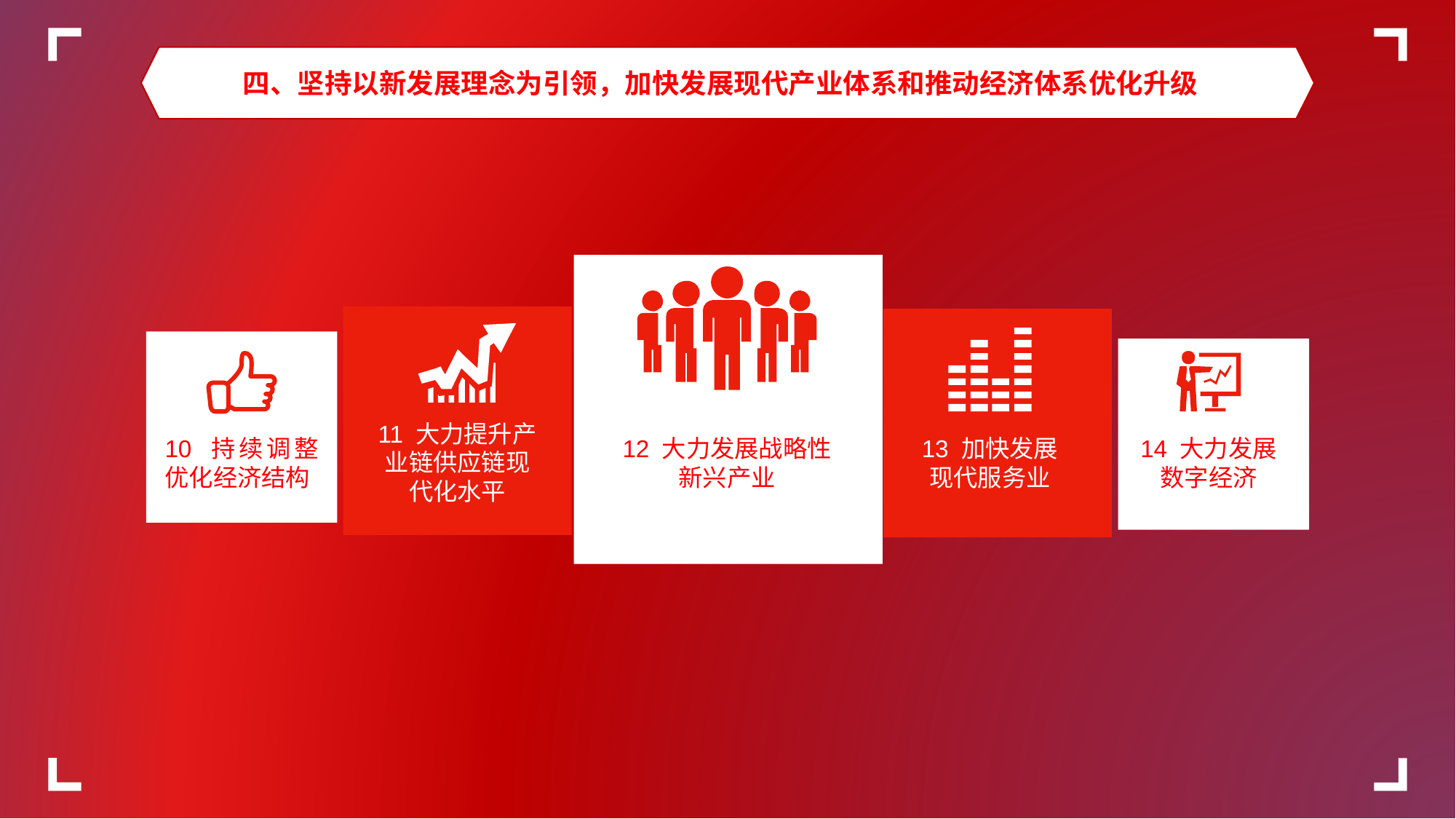

四、坚持以新发展理念为引领，加快发展现代产业体系和推动经济体系优化升级

12 大力发展战略性新兴产业

11 大力提升产业链供应链现代化水平

13 加快发展现代服务业

10 持续调整优化经济结构

14 大力发展数字经济